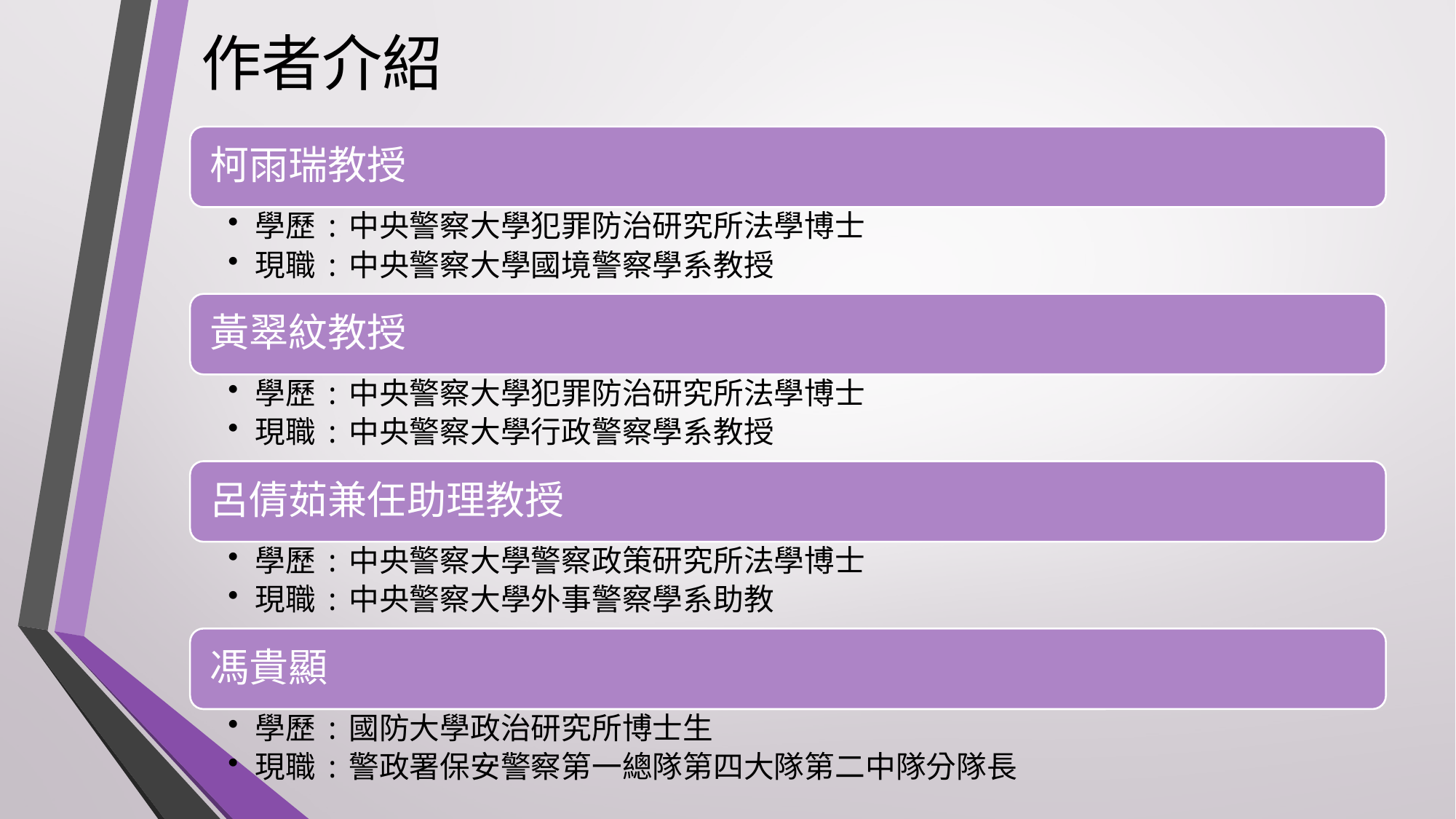

# 作者介紹
柯雨瑞教授
學歷:中央警察大學犯罪防治研究所法學博士
現職:中央警察大學國境警察學系教授
黃翠紋教授
學歷:中央警察大學犯罪防治研究所法學博士
現職:中央警察大學行政警察學系教授
呂倩茹兼任助理教授
學歷:中央警察大學警察政策研究所法學博士
現職:中央警察大學外事警察學系助教
馮貴顯
學歷:國防大學政治研究所博士生
現職:警政署保安警察第一總隊第四大隊第二中隊分隊長